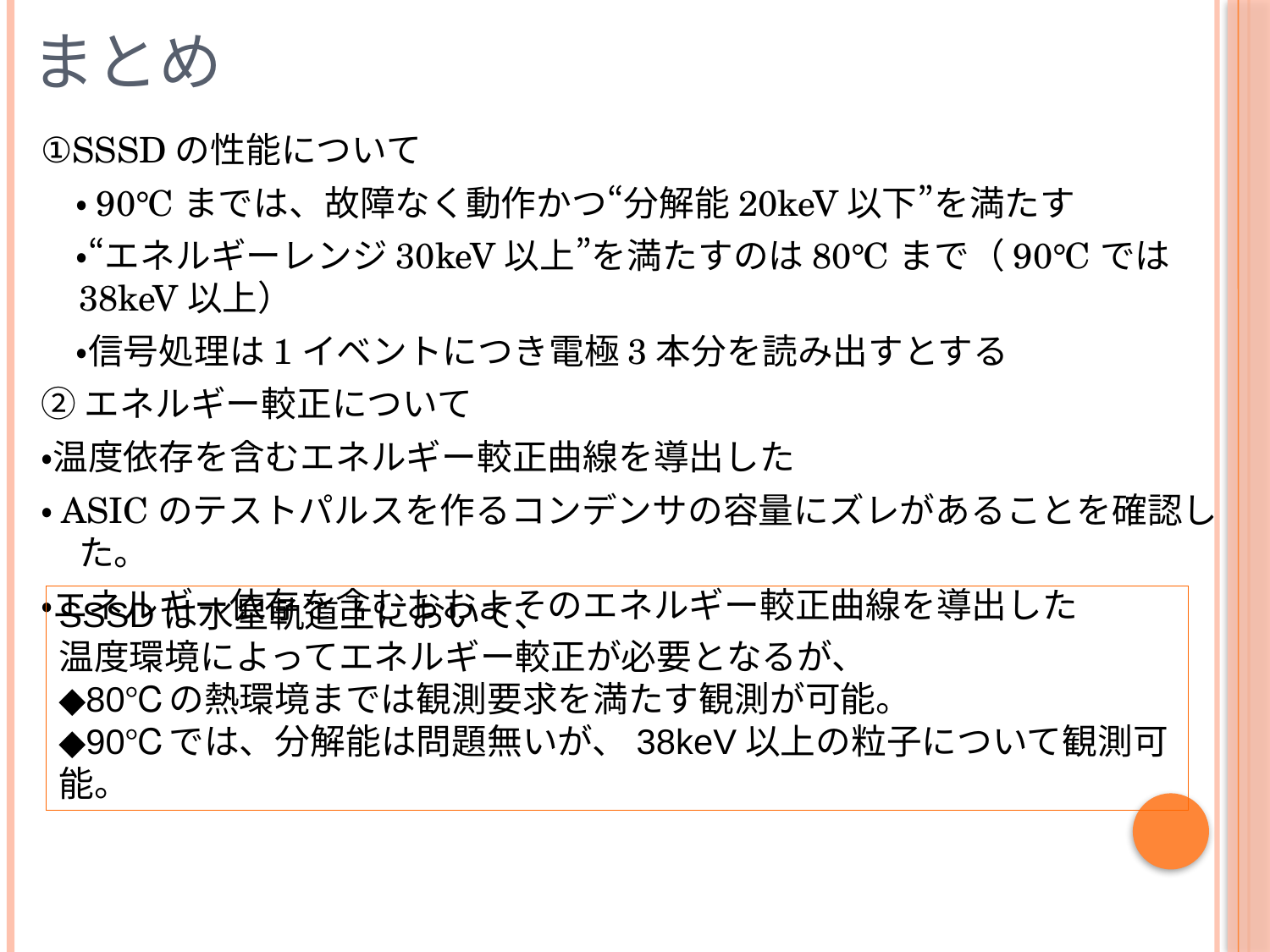

# まとめ
①SSSDの性能について
　・90℃までは、故障なく動作かつ“分解能20keV以下”を満たす
　・“エネルギーレンジ30keV以上”を満たすのは80℃まで（90℃では38keV以上）
　・信号処理は1イベントにつき電極3本分を読み出すとする
②エネルギー較正について
・温度依存を含むエネルギー較正曲線を導出した
・ASICのテストパルスを作るコンデンサの容量にズレがあることを確認した。
・エネルギー依存を含むおおよそのエネルギー較正曲線を導出した
SSSDは水星軌道上において、
温度環境によってエネルギー較正が必要となるが、
◆80℃の熱環境までは観測要求を満たす観測が可能。
◆90℃では、分解能は問題無いが、38keV以上の粒子について観測可能。